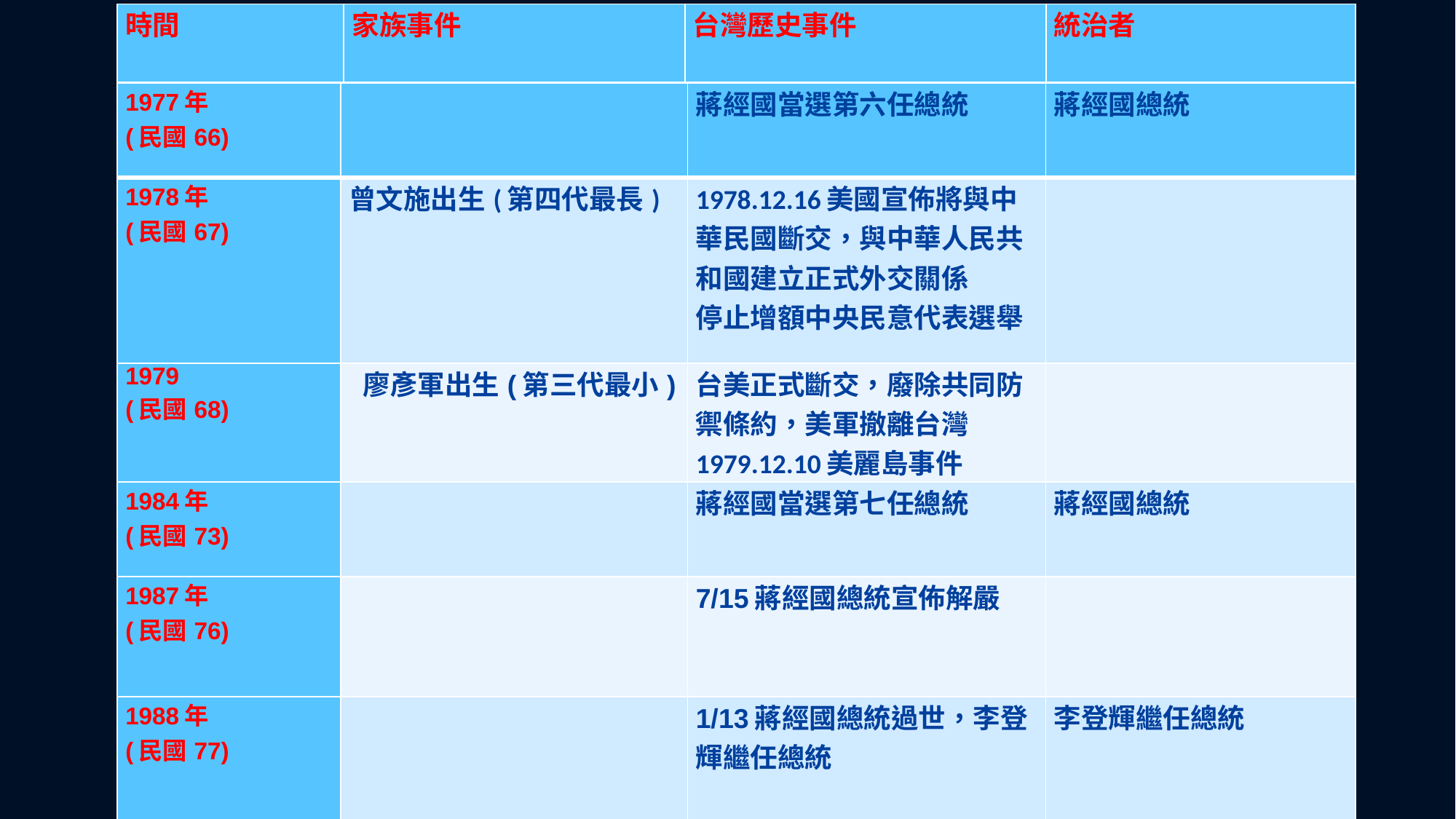

| 時間 | 家族事件 | 台灣歷史事件 | 統治者 |
| --- | --- | --- | --- |
| 1977年 (民國66) |  | 蔣經國當選第六任總統 | 蔣經國總統 |
| --- | --- | --- | --- |
| 1978年 (民國67) | 曾文施出生(第四代最長) | 1978.12.16美國宣佈將與中華民國斷交，與中華人民共和國建立正式外交關係 停止增額中央民意代表選舉 |  |
| 1979 (民國68) | 廖彥軍出生(第三代最小) | 台美正式斷交，廢除共同防禦條約，美軍撤離台灣 1979.12.10美麗島事件 |  |
| 1984年 (民國73) |  | 蔣經國當選第七任總統 | 蔣經國總統 |
| 1987年 (民國76) |  | 7/15蔣經國總統宣佈解嚴 |  |
| 1988年 (民國77) |  | 1/13蔣經國總統過世，李登輝繼任總統 | 李登輝繼任總統 |